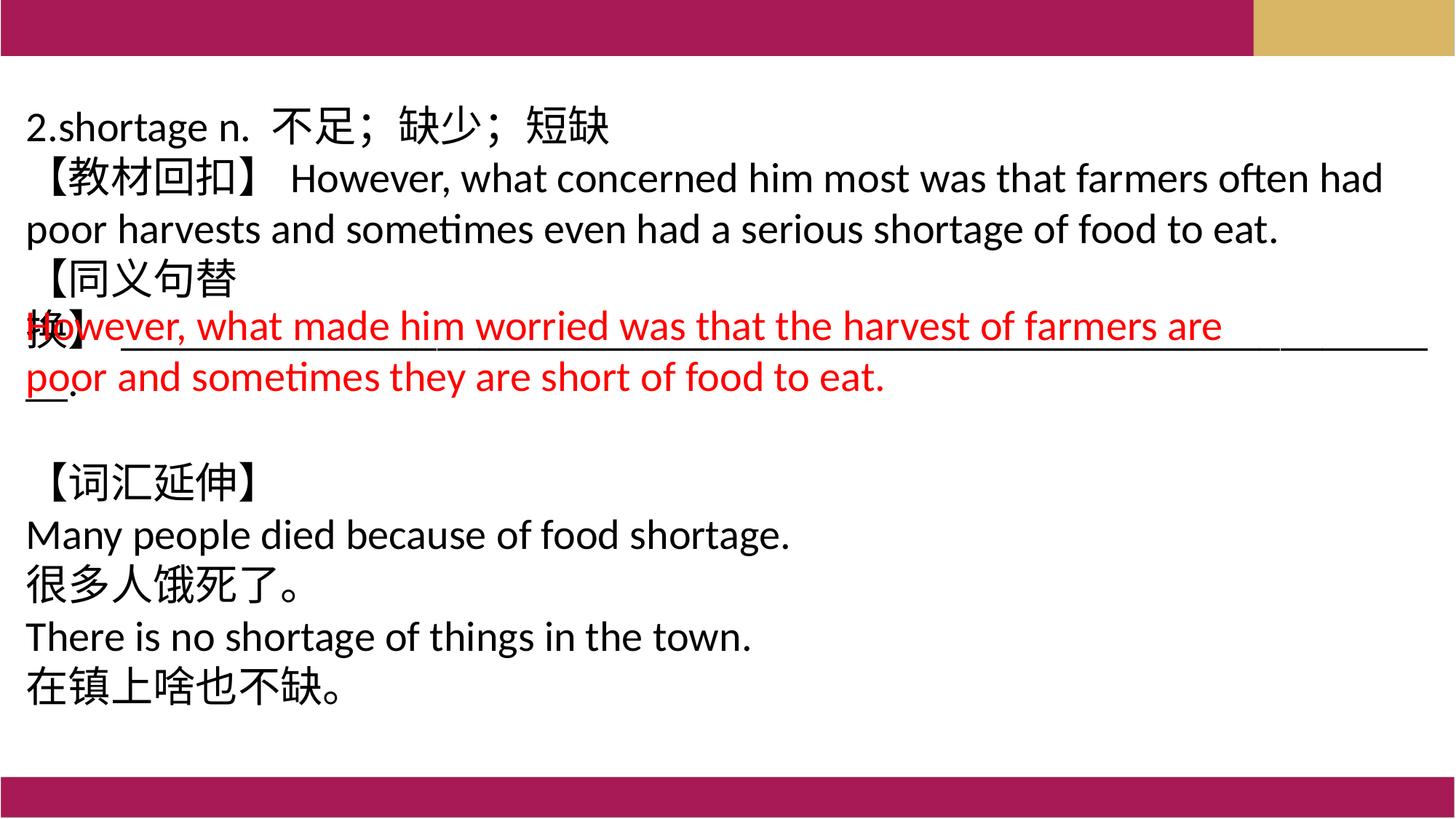

2.shortage n. 不足；缺少；短缺
【教材回扣】However, what concerned him most was that farmers often had poor harvests and sometimes even had a serious shortage of food to eat.
【同义句替换】________________________________________________________________.

【词汇延伸】
Many people died because of food shortage.
很多人饿死了。
There is no shortage of things in the town.
在镇上啥也不缺。
However, what made him worried was that the harvest of farmers are poor and sometimes they are short of food to eat.